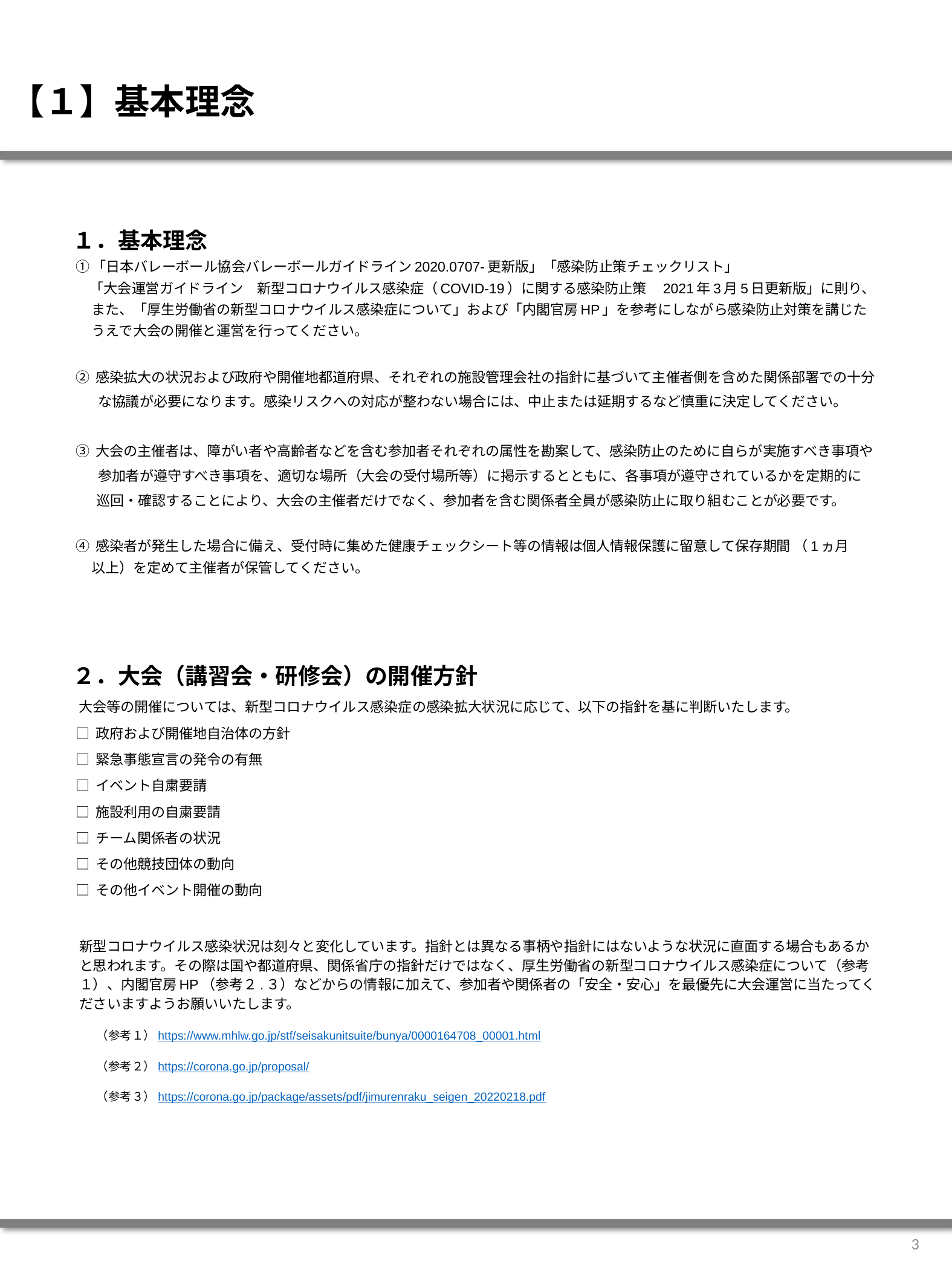

# 【１】基本理念
１．基本理念
 ①「日本バレーボール協会バレーボールガイドライン2020.0707-更新版」「感染防止策チェックリスト」
　 「大会運営ガイドライン　新型コロナウイルス感染症（COVID-19）に関する感染防止策　2021年3月5日更新版」に則り、
     また、「厚生労働省の新型コロナウイルス感染症について」および「内閣官房HP」を参考にしながら感染防止対策を講じた
     うえで大会の開催と運営を行ってください。

 ② 感染拡大の状況および政府や開催地都道府県、それぞれの施設管理会社の指針に基づいて主催者側を含めた関係部署での十分
       な協議が必要になります。感染リスクへの対応が整わない場合には、中止または延期するなど慎重に決定してください。

 ③ 大会の主催者は、障がい者や高齢者などを含む参加者それぞれの属性を勘案して、感染防止のために自らが実施すべき事項や
       参加者が遵守すべき事項を、適切な場所（大会の受付場所等）に掲示するとともに、各事項が遵守されているかを定期的に
　   巡回・確認することにより、大会の主催者だけでなく、参加者を含む関係者全員が感染防止に取り組むことが必要です。

 ④ 感染者が発生した場合に備え、受付時に集めた健康チェックシート等の情報は個人情報保護に留意して保存期間 （1ヵ月
     以上）を定めて主催者が保管してください。

２．大会（講習会・研修会）の開催方針
 大会等の開催については、新型コロナウイルス感染症の感染拡大状況に応じて、以下の指針を基に判断いたします。
 □ 政府および開催地自治体の方針
 □ 緊急事態宣言の発令の有無
 □ イベント自粛要請
 □ 施設利用の自粛要請
 □ チーム関係者の状況
 □ その他競技団体の動向
 □ その他イベント開催の動向

新型コロナウイルス感染状況は刻々と変化しています。指針とは異なる事柄や指針にはないような状況に直面する場合もあるかと思われます。その際は国や都道府県、関係省庁の指針だけではなく、厚生労働省の新型コロナウイルス感染症について（参考１）、内閣官房HP（参考２.３）などからの情報に加えて、参加者や関係者の「安全・安心」を最優先に大会運営に当たってくださいますようお願いいたします。
（参考１）https://www.mhlw.go.jp/stf/seisakunitsuite/bunya/0000164708_00001.html
（参考２）https://corona.go.jp/proposal/
（参考３）https://corona.go.jp/package/assets/pdf/jimurenraku_seigen_20220218.pdf

3